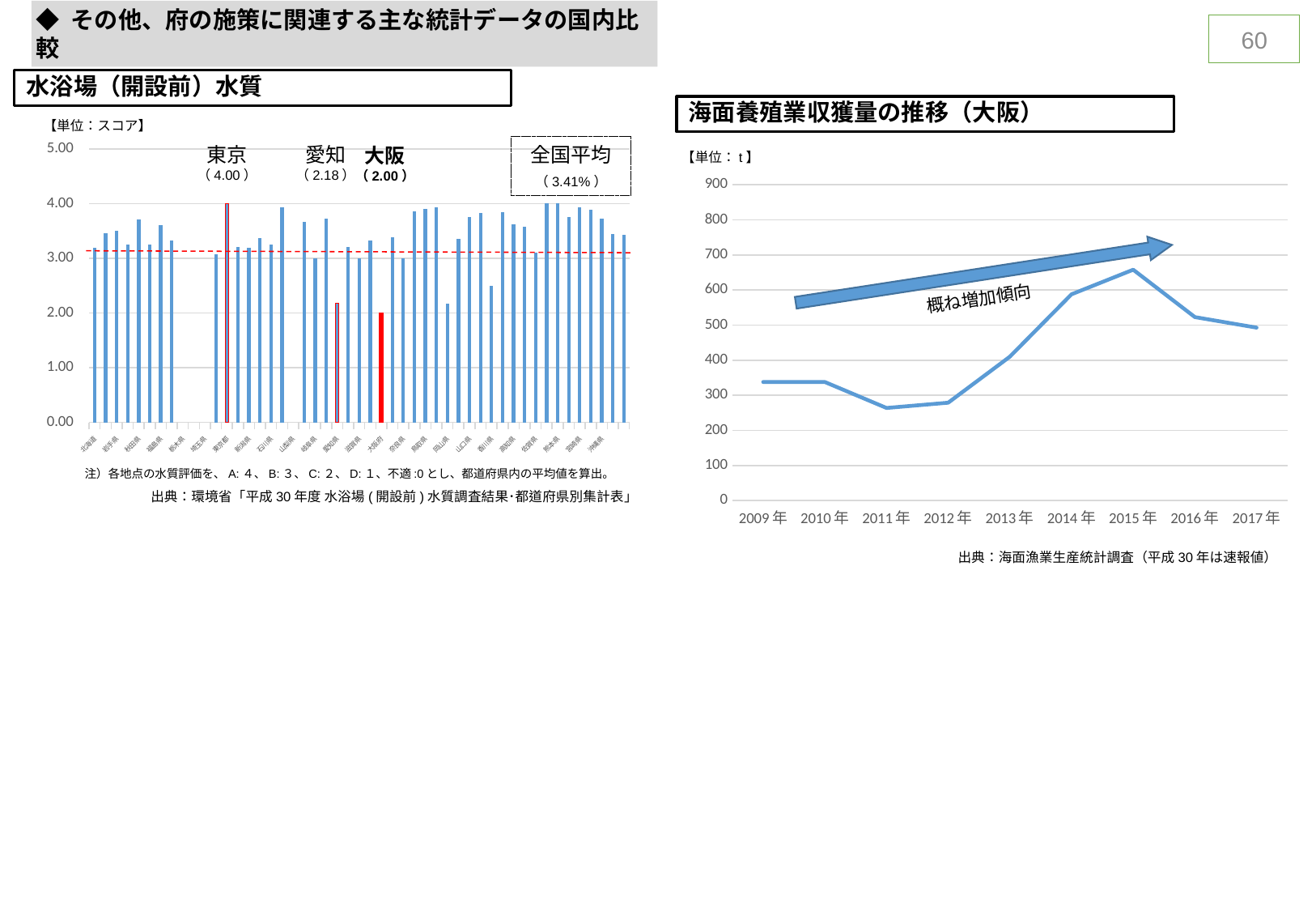

◆ その他、府の施策に関連する主な統計データの国内比較
60
水浴場（開設前）水質

海面養殖業収獲量の推移（大阪）
【単位：スコア】

### Chart

| Category |  |
|---|---|
| 北海道 | 3.1951219512195124 |
| 青森県 | 3.4545454545454546 |
| 岩手県 | 3.5 |
| 宮城県 | 3.25 |
| 秋田県 | 3.7058823529411766 |
| 山形県 | 3.25 |
| 福島県 | 3.611111111111111 |
| 茨城県 | 3.3333333333333335 |
| 栃木県 | None |
| 群馬県 | None |
| 埼玉県 | None |
| 千葉県 | 3.0793650793650795 |
| 東京都 | 4.0 |
| 神奈川県 | 3.2 |
| 新潟県 | 3.1914893617021276 |
| 富山県 | 3.375 |
| 石川県 | 3.25 |
| 福井県 | 3.933333333333333 |
| 山梨県 | None |
| 長野県 | 3.6666666666666665 |
| 岐阜県 | 3.0 |
| 静岡県 | 3.7222222222222223 |
| 愛知県 | 2.1818181818181817 |
| 三重県 | 3.210526315789474 |
| 滋賀県 | 3.0 |
| 京都府 | 3.3333333333333335 |
| 大阪府 | 2.0 |
| 兵庫県 | 3.391304347826087 |
| 奈良県 | 3.0 |
| 和歌山県 | 3.8636363636363638 |
| 鳥取県 | 3.909090909090909 |
| 島根県 | 3.933333333333333 |
| 岡山県 | 2.1666666666666665 |
| 広島県 | 3.357142857142857 |
| 山口県 | 3.7560975609756095 |
| 徳島県 | 3.8333333333333335 |
| 香川県 | 2.5 |
| 愛媛県 | 3.84 |
| 高知県 | 3.625 |
| 福岡県 | 3.5789473684210527 |
| 佐賀県 | 3.1 |
| 長崎県 | 4.0 |
| 熊本県 | 4.0 |
| 大分県 | 3.75 |
| 宮崎県 | 3.9285714285714284 |
| 鹿児島県 | 3.8846153846153846 |
| 沖縄県 | 3.7222222222222223 |
| 全  国 | 3.4374240583232076 |
全国平均
（3.41%）
愛知
（2.18）
東京
（4.00）
大阪
（2.00）
【単位：t】

### Chart

| Category | 大阪府 |
|---|---|
| 2009年 | 338.0 |
| 2010年 | 338.0 |
| 2011年 | 264.0 |
| 2012年 | 279.0 |
| 2013年 | 410.0 |
| 2014年 | 588.0 |
| 2015年 | 658.0 |
| 2016年 | 523.0 |
| 2017年 | 493.0 |
概ね増加傾向
注）各地点の水質評価を、A:４、B:３、C:２、D:１、不適:0とし、都道府県内の平均値を算出。
出典：環境省「平成30年度 水浴場(開設前)水質調査結果･都道府県別集計表」
出典：海面漁業生産統計調査（平成30年は速報値）